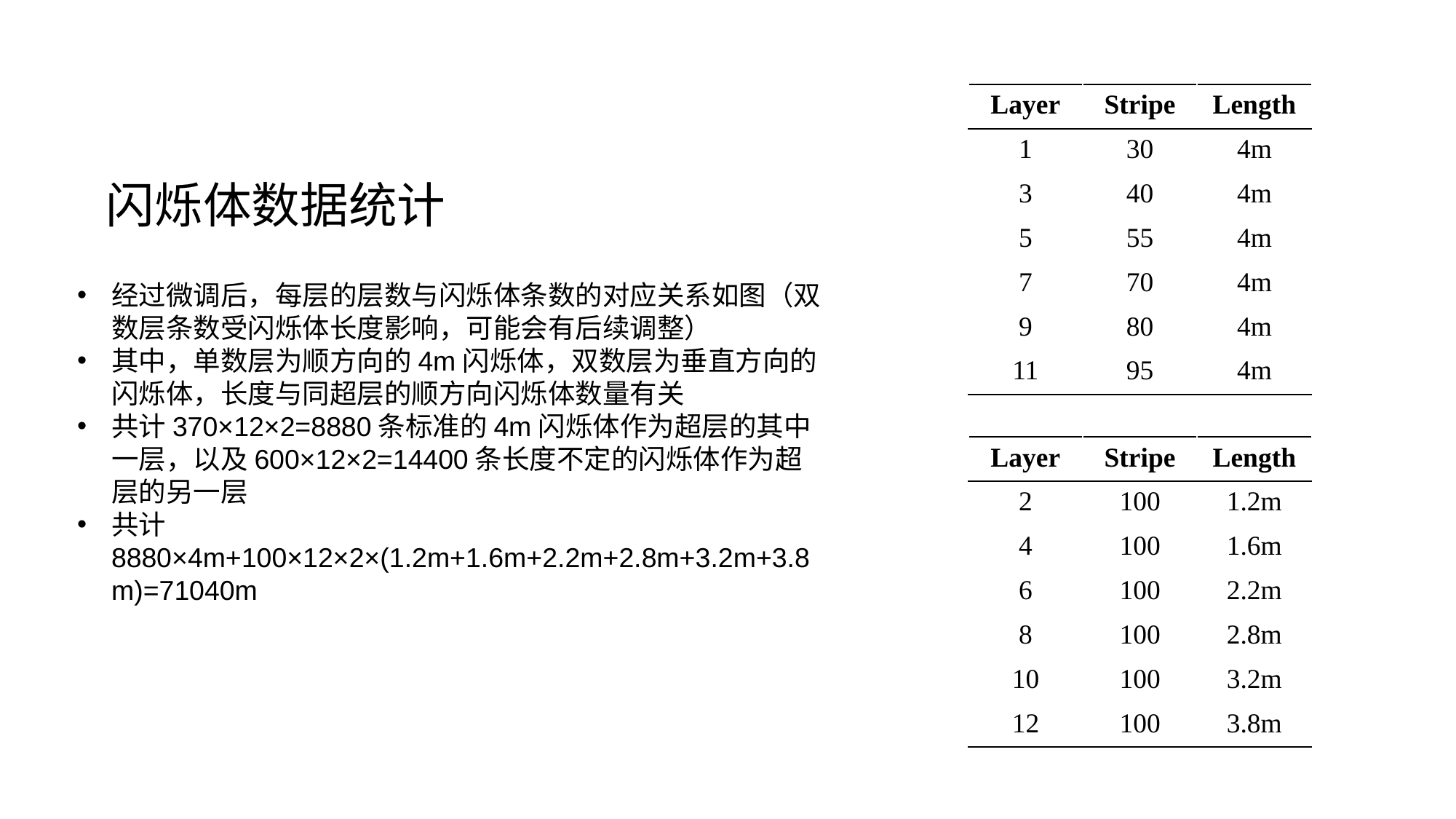

| Layer | Stripe | Length |
| --- | --- | --- |
| 1 | 30 | 4m |
| 3 | 40 | 4m |
| 5 | 55 | 4m |
| 7 | 70 | 4m |
| 9 | 80 | 4m |
| 11 | 95 | 4m |
闪烁体数据统计
经过微调后，每层的层数与闪烁体条数的对应关系如图（双数层条数受闪烁体长度影响，可能会有后续调整）
其中，单数层为顺方向的4m闪烁体，双数层为垂直方向的闪烁体，长度与同超层的顺方向闪烁体数量有关
共计370×12×2=8880条标准的4m闪烁体作为超层的其中一层，以及600×12×2=14400条长度不定的闪烁体作为超层的另一层
共计8880×4m+100×12×2×(1.2m+1.6m+2.2m+2.8m+3.2m+3.8m)=71040m

| Layer | Stripe | Length |
| --- | --- | --- |
| 2 | 100 | 1.2m |
| 4 | 100 | 1.6m |
| 6 | 100 | 2.2m |
| 8 | 100 | 2.8m |
| 10 | 100 | 3.2m |
| 12 | 100 | 3.8m |